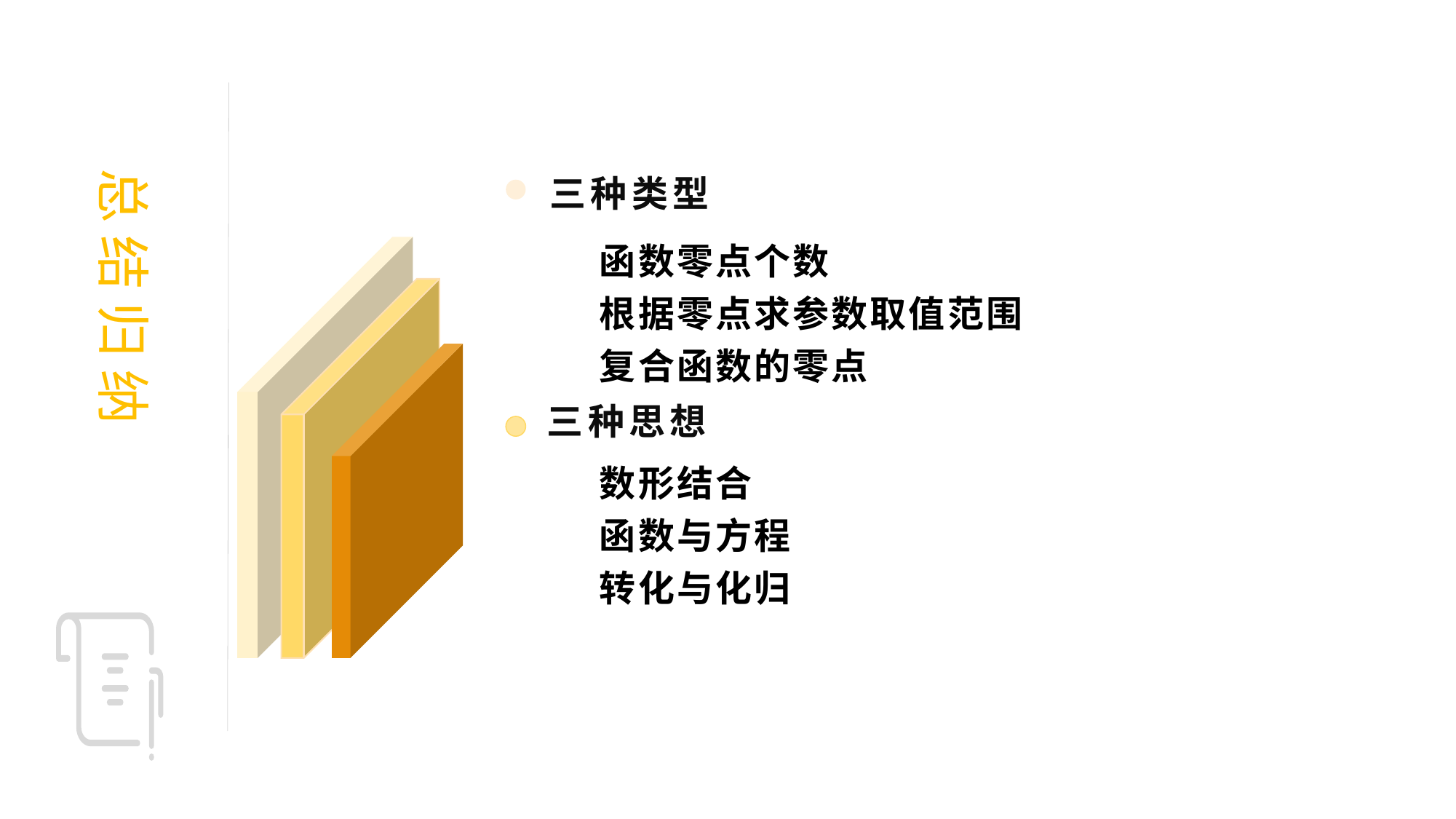

总 结 归 纳
三种类型

函数零点个数
根据零点求参数取值范围
复合函数的零点

三种思想

数形结合
函数与方程
转化与化归